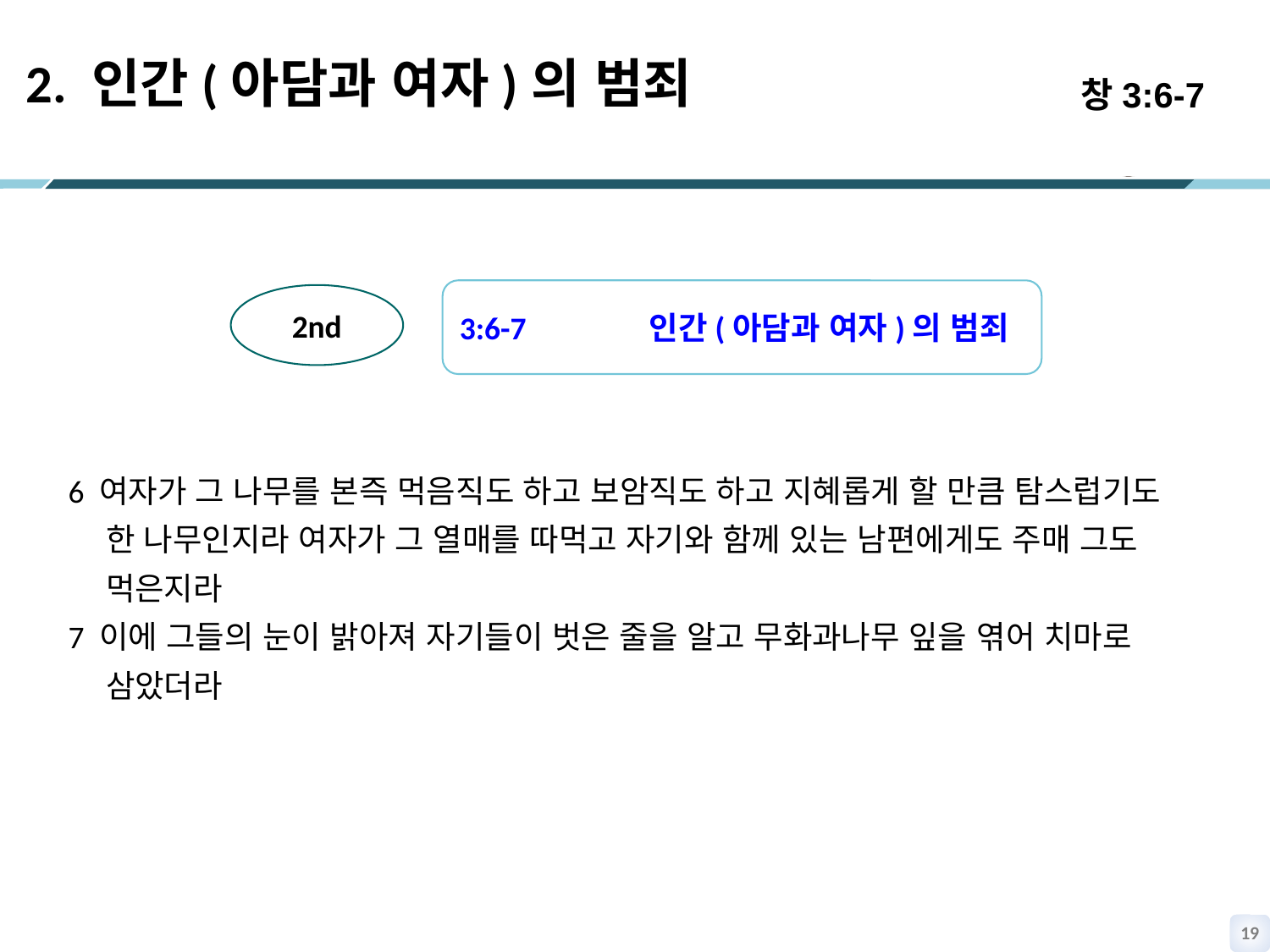

창3:6-7

 2. 인간(아담과 여자)의 범죄

3:6-7                인간(아담과 여자)의 범죄
2nd
  6 여자가 그 나무를 본즉 먹음직도 하고 보암직도 하고 지혜롭게 할 만큼 탐스럽기도

     한 나무인지라 여자가 그 열매를 따먹고 자기와 함께 있는 남편에게도 주매 그도

     먹은지라

  7 이에 그들의 눈이 밝아져 자기들이 벗은 줄을 알고 무화과나무 잎을 엮어 치마로

     삼았더라
19